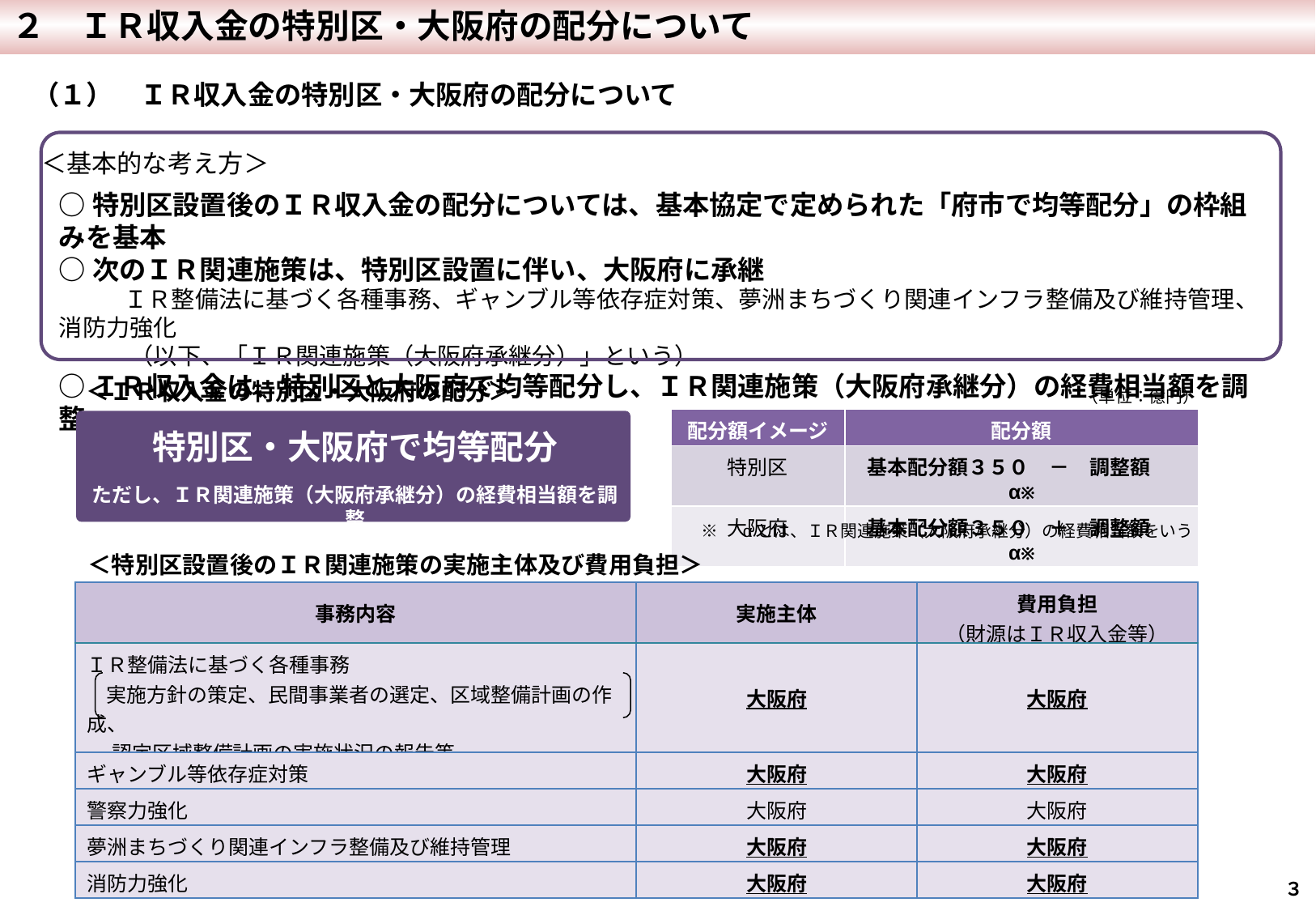

２　ＩＲ収入金の特別区・大阪府の配分について
（１）　ＩＲ収入金の特別区・大阪府の配分について

＜基本的な考え方＞
○特別区設置後のＩＲ収入金の配分については、基本協定で定められた「府市で均等配分」の枠組みを基本
○次のＩＲ関連施策は、特別区設置に伴い、大阪府に承継
　　　 ＩＲ整備法に基づく各種事務、ギャンブル等依存症対策、夢洲まちづくり関連インフラ整備及び維持管理、消防力強化
　　　（以下、「ＩＲ関連施策（大阪府承継分）」という）
○ＩＲ収入金は、特別区と大阪府で均等配分し、ＩＲ関連施策（大阪府承継分）の経費相当額を調整
＜ＩＲ収入金の特別区・大阪府の配分＞
（単位：億円）
| 配分額イメージ | 配分額 |
| --- | --- |
| 特別区 | 基本配分額３５０　－　調整額　α※ |
| 大阪府 | 基本配分額３５０　＋　調整額　α※ |

特別区・大阪府で均等配分

ただし、ＩＲ関連施策（大阪府承継分）の経費相当額を調整
※　αとは、ＩＲ関連施策（大阪府承継分）の経費相当額をいう
＜特別区設置後のＩＲ関連施策の実施主体及び費用負担＞
| 事務内容 | 実施主体 | 費用負担 （財源はＩＲ収入金等） |
| --- | --- | --- |
| ＩＲ整備法に基づく各種事務 実施方針の策定、民間事業者の選定、区域整備計画の作成、 　 認定区域整備計画の実施状況の報告等 | 大阪府 | 大阪府 |
| ギャンブル等依存症対策 | 大阪府 | 大阪府 |
| 警察力強化 | 大阪府 | 大阪府 |
| 夢洲まちづくり関連インフラ整備及び維持管理 | 大阪府 | 大阪府 |
| 消防力強化 | 大阪府 | 大阪府 |

＊別途、特別区において新たに実施するＩＲ関連施策については、特別区で費用負担
 ３